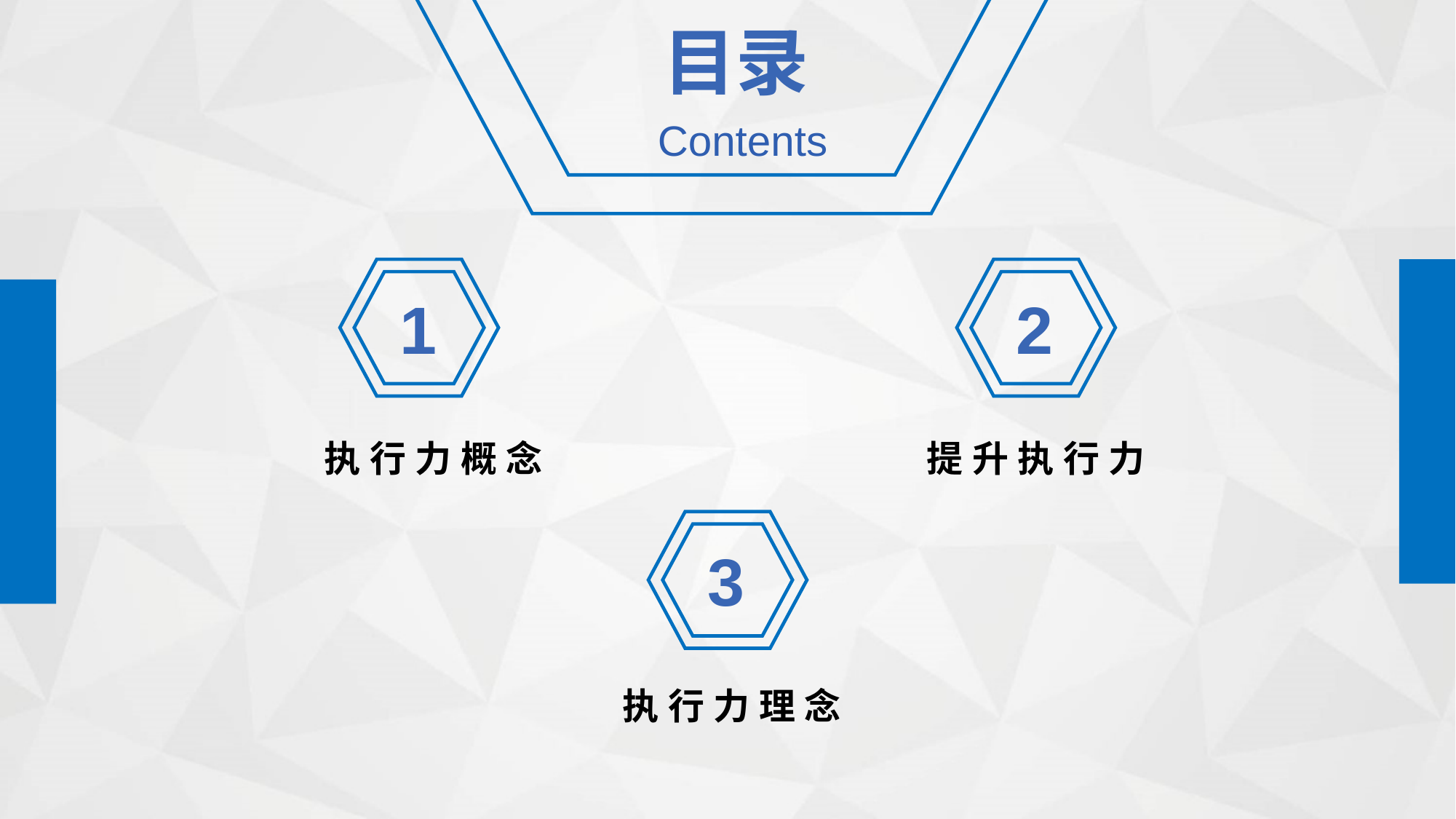

目录
Contents

1

2

执行力概念
提升执行力

3
执行力理念